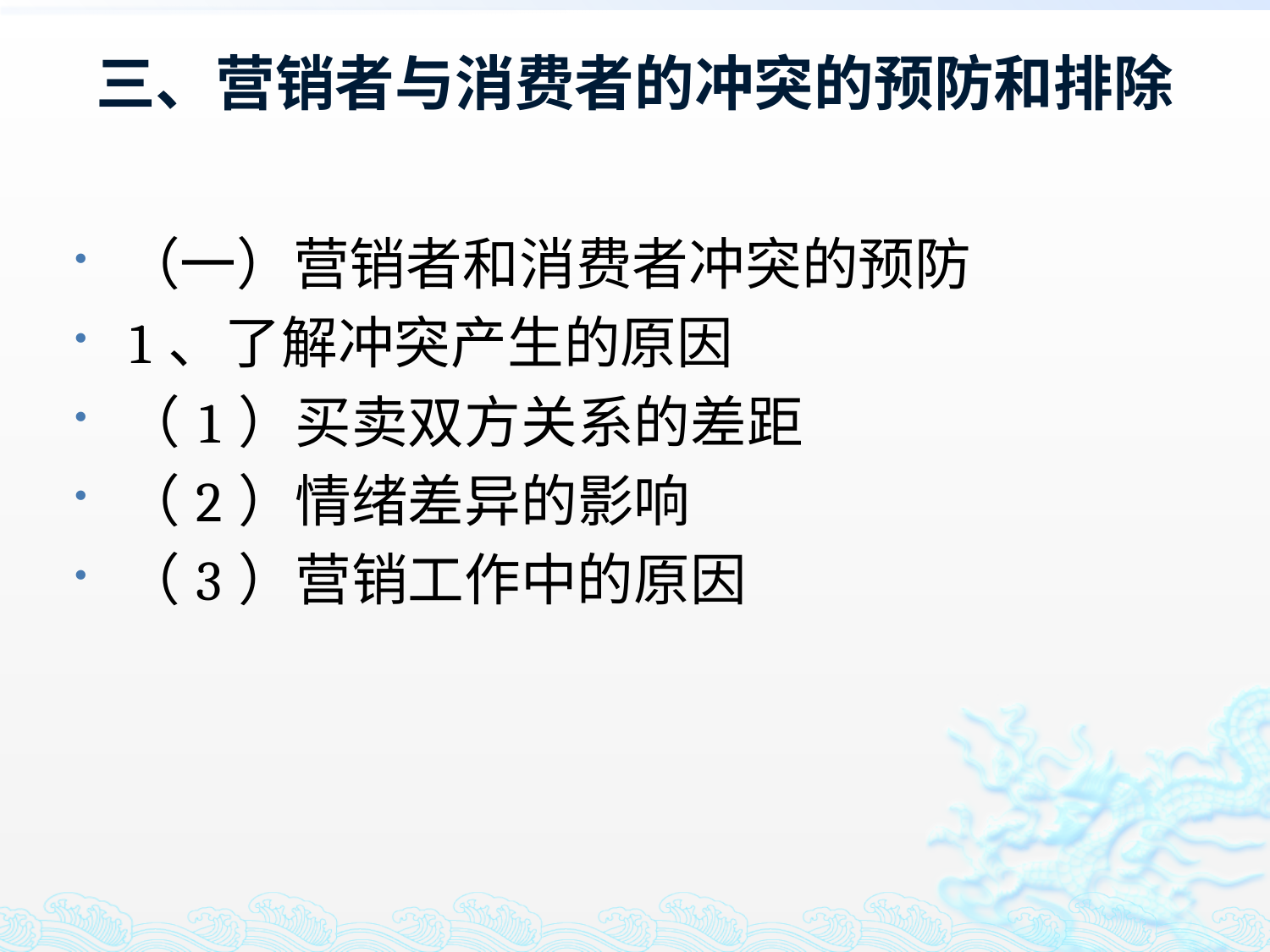

# 三、营销者与消费者的冲突的预防和排除
（一）营销者和消费者冲突的预防
1、了解冲突产生的原因
（1）买卖双方关系的差距
（2）情绪差异的影响
（3）营销工作中的原因